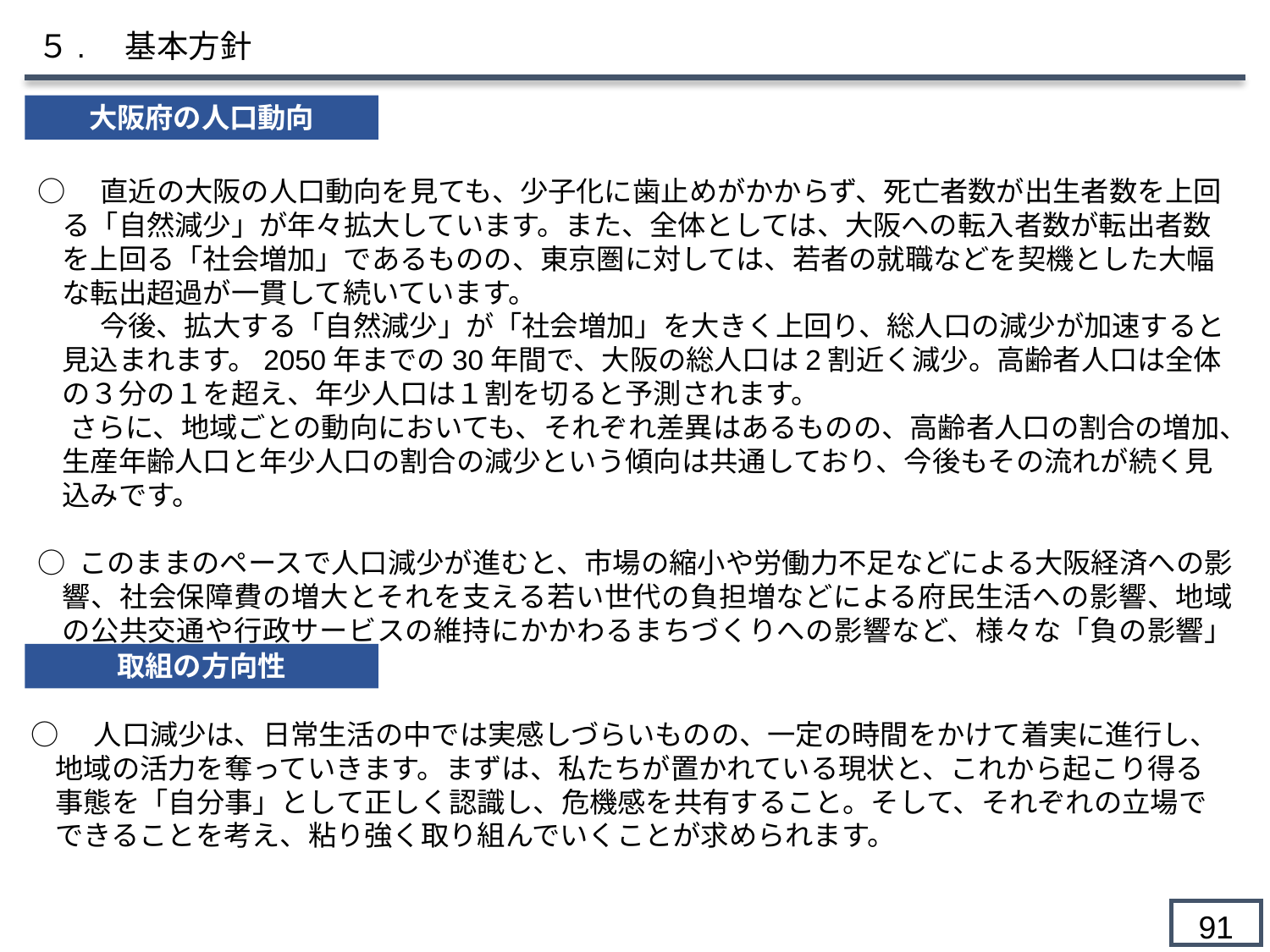

５.　基本方針
大阪府の人口動向
○　直近の大阪の人口動向を見ても、少子化に歯止めがかからず、死亡者数が出生者数を上回る「自然減少」が年々拡大しています。また、全体としては、大阪への転入者数が転出者数を上回る「社会増加」であるものの、東京圏に対しては、若者の就職などを契機とした大幅な転出超過が一貫して続いています。
　　 今後、拡大する「自然減少」が「社会増加」を大きく上回り、総人口の減少が加速すると見込まれます。2050年までの30年間で、大阪の総人口は2割近く減少。高齢者人口は全体の３分の１を超え、年少人口は１割を切ると予測されます。
    さらに、地域ごとの動向においても、それぞれ差異はあるものの、高齢者人口の割合の増加、生産年齢人口と年少人口の割合の減少という傾向は共通しており、今後もその流れが続く見込みです。

○ このままのペースで人口減少が進むと、市場の縮小や労働力不足などによる大阪経済への影響、社会保障費の増大とそれを支える若い世代の負担増などによる府民生活への影響、地域の公共交通や行政サービスの維持にかかわるまちづくりへの影響など、様々な「負の影響」の拡大が懸念されます。
取組の方向性
○　人口減少は、日常生活の中では実感しづらいものの、一定の時間をかけて着実に進行し、地域の活力を奪っていきます。まずは、私たちが置かれている現状と、これから起こり得る事態を「自分事」として正しく認識し、危機感を共有すること。そして、それぞれの立場でできることを考え、粘り強く取り組んでいくことが求められます。
91